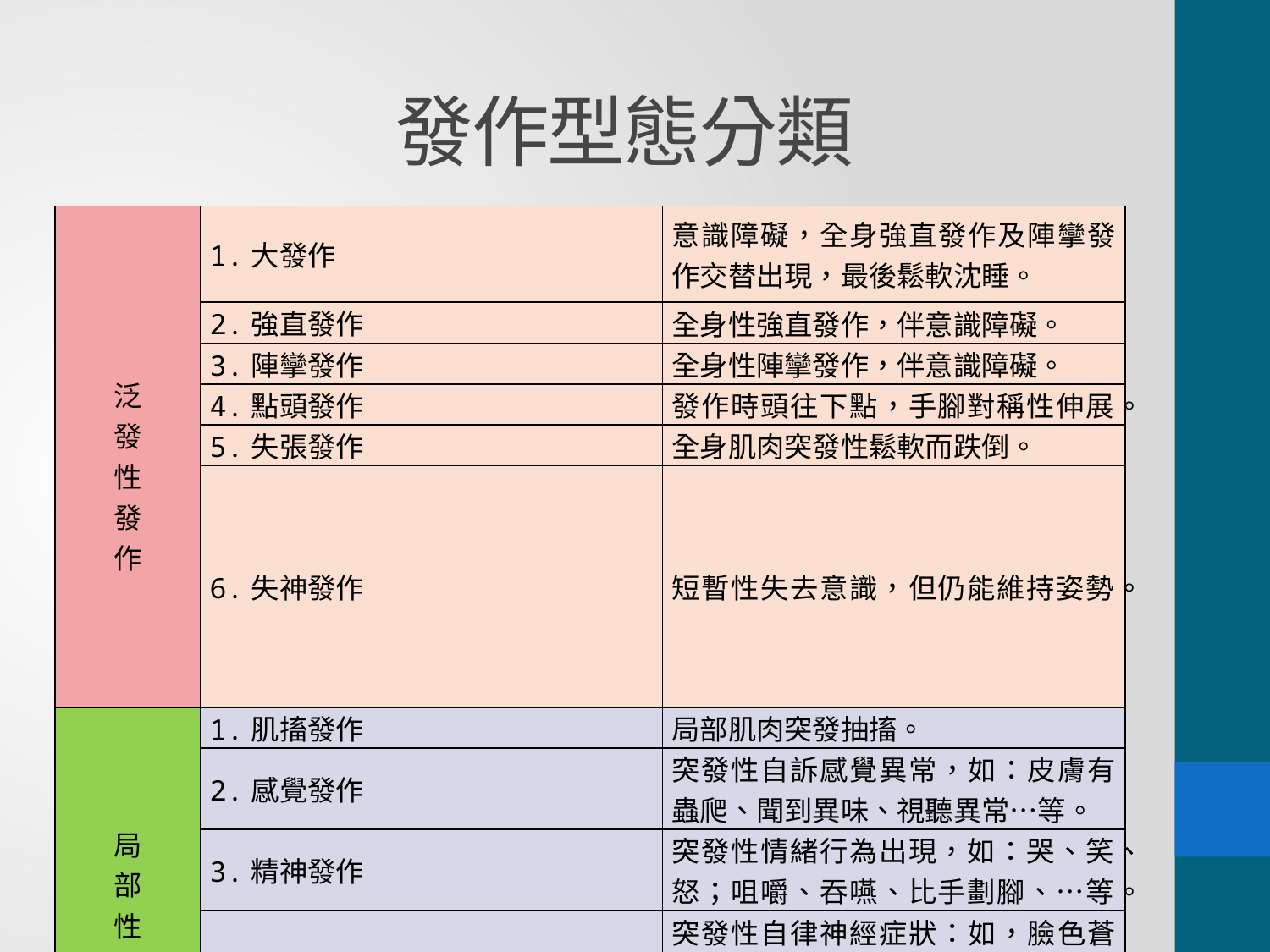

# 發作型態分類
| 泛 發 性 發 作 | 1.大發作 | 意識障礙，全身強直發作及陣攣發作交替出現，最後鬆軟沈睡。 |
| --- | --- | --- |
|  | 2.強直發作 | 全身性強直發作，伴意識障礙。 |
|  | 3.陣攣發作 | 全身性陣攣發作，伴意識障礙。 |
|  | 4.點頭發作 | 發作時頭往下點，手腳對稱性伸展。 |
|  | 5.失張發作 | 全身肌肉突發性鬆軟而跌倒。 |
|  | 6.失神發作 | 短暫性失去意識，但仍能維持姿勢。 |
| 局 部 性 發 作 | 1.肌搐發作 | 局部肌肉突發抽搐。 |
|  | 2.感覺發作 | 突發性自訴感覺異常，如：皮膚有蟲爬、聞到異味、視聽異常…等。 |
|  | 3.精神發作 | 突發性情緒行為出現，如：哭、笑、怒；咀嚼、吞嚥、比手劃腳、…等。 |
|  | 4.自律神經發作 | 突發性自律神經症狀：如，臉色蒼白、心跳加速、腹絞痛、起雞皮疙瘩 |
|  | 5.複雜性發作 | 意識障礙，伴有以上的局部性發作。 |
|  | 6.擴展性發作 | 先局部肌搐發作，繼而出現大發作。 |